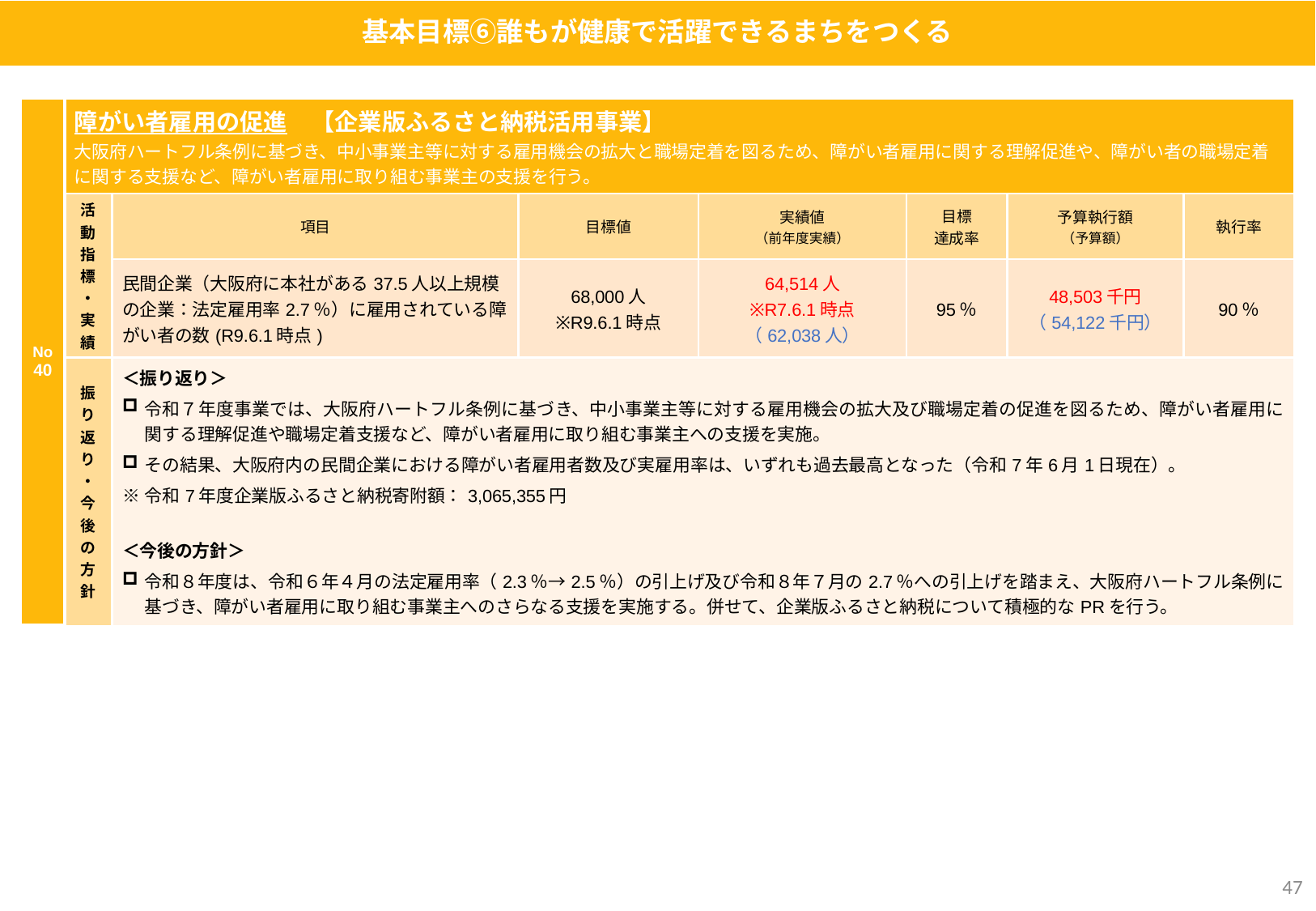

基本目標⑥誰もが健康で活躍できるまちをつくる
| No 40 | 障がい者雇用の促進　【企業版ふるさと納税活用事業】 大阪府ハートフル条例に基づき、中小事業主等に対する雇用機会の拡大と職場定着を図るため、障がい者雇用に関する理解促進や、障がい者の職場定着に関する支援など、障がい者雇用に取り組む事業主の支援を行う。 |  |  |  |  |  |  |
| --- | --- | --- | --- | --- | --- | --- | --- |
|  | 活動指標・実績 | 項目 | 目標値 | 実績値 （前年度実績） | 目標 達成率 | 予算執行額 （予算額） | 執行率 |
|  |  | 民間企業（大阪府に本社がある37.5人以上規模の企業：法定雇用率2.7％）に雇用されている障がい者の数(R9.6.1時点) | 68,000人 ※R9.6.1時点 | 64,514人 ※R7.6.1時点 （62,038人） | 95％ | 48,503千円 （54,122千円） | 90％ |
|  | 振り返り・今後の方針 | ＜振り返り＞ 令和７年度事業では、大阪府ハートフル条例に基づき、中小事業主等に対する雇用機会の拡大及び職場定着の促進を図るため、障がい者雇用に関する理解促進や職場定着支援など、障がい者雇用に取り組む事業主への支援を実施。 その結果、大阪府内の民間企業における障がい者雇用者数及び実雇用率は、いずれも過去最高となった（令和7年6月1日現在）。 ※令和7年度企業版ふるさと納税寄附額：3,065,355円 ＜今後の方針＞ 令和８年度は、令和６年４月の法定雇用率（2.3％→2.5％）の引上げ及び令和８年７月の2.7％への引上げを踏まえ、大阪府ハートフル条例に基づき、障がい者雇用に取り組む事業主へのさらなる支援を実施する。併せて、企業版ふるさと納税について積極的なPRを行う。 |  |  |  |  |  |
47